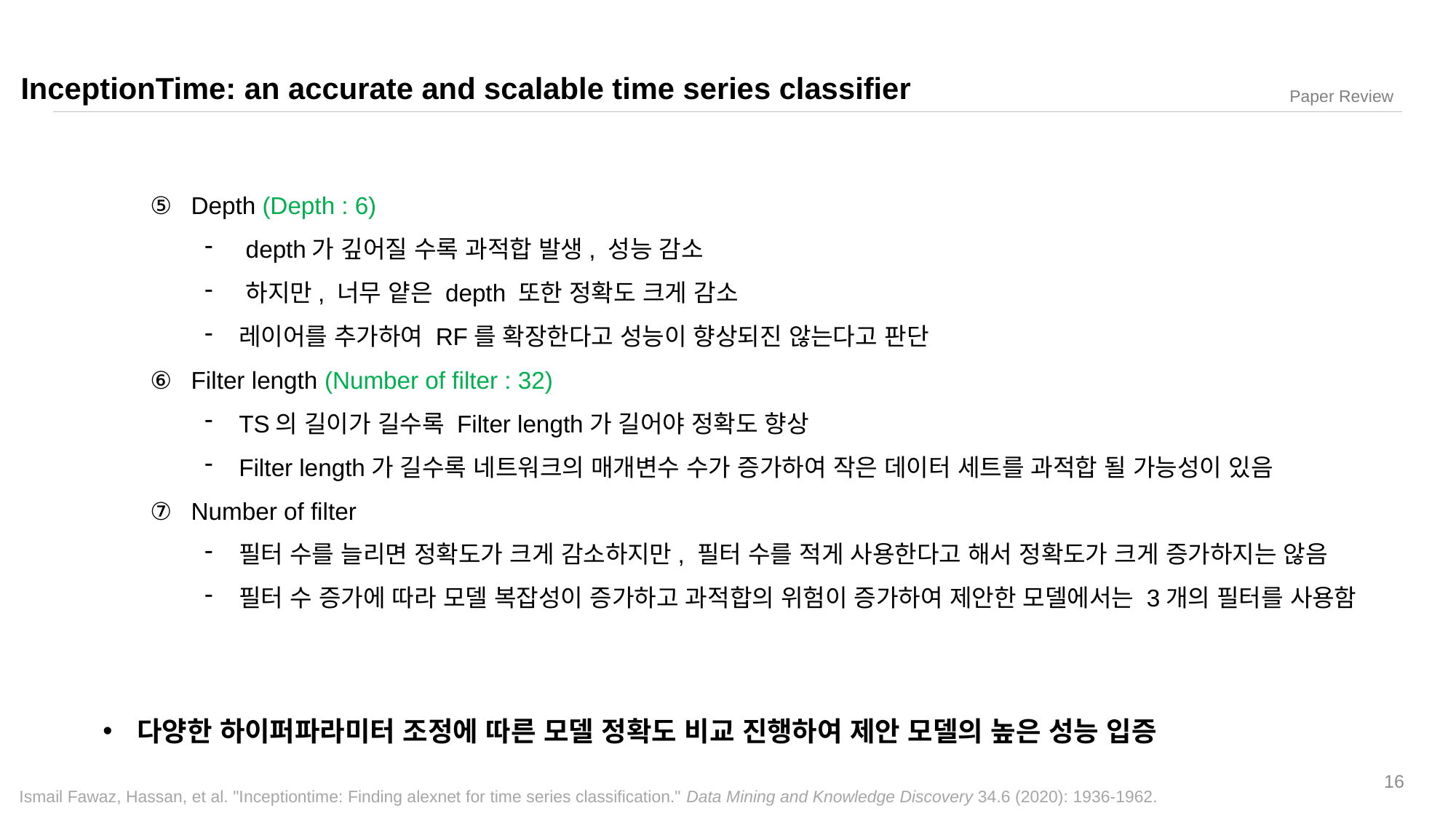

InceptionTime: an accurate and scalable time series classifier
Paper Review
Depth (Depth : 6)
depth가 깊어질 수록 과적합 발생, 성능 감소
하지만, 너무 얕은 depth 또한 정확도 크게 감소
레이어를 추가하여 RF를 확장한다고 성능이 향상되진 않는다고 판단
Filter length (Number of filter : 32)
TS의 길이가 길수록 Filter length가 길어야 정확도 향상
Filter length가 길수록 네트워크의 매개변수 수가 증가하여 작은 데이터 세트를 과적합 될 가능성이 있음
Number of filter
필터 수를 늘리면 정확도가 크게 감소하지만, 필터 수를 적게 사용한다고 해서 정확도가 크게 증가하지는 않음
필터 수 증가에 따라 모델 복잡성이 증가하고 과적합의 위험이 증가하여 제안한 모델에서는 3개의 필터를 사용함
다양한 하이퍼파라미터 조정에 따른 모델 정확도 비교 진행하여 제안 모델의 높은 성능 입증
16
Ismail Fawaz, Hassan, et al. "Inceptiontime: Finding alexnet for time series classification." Data Mining and Knowledge Discovery 34.6 (2020): 1936-1962.